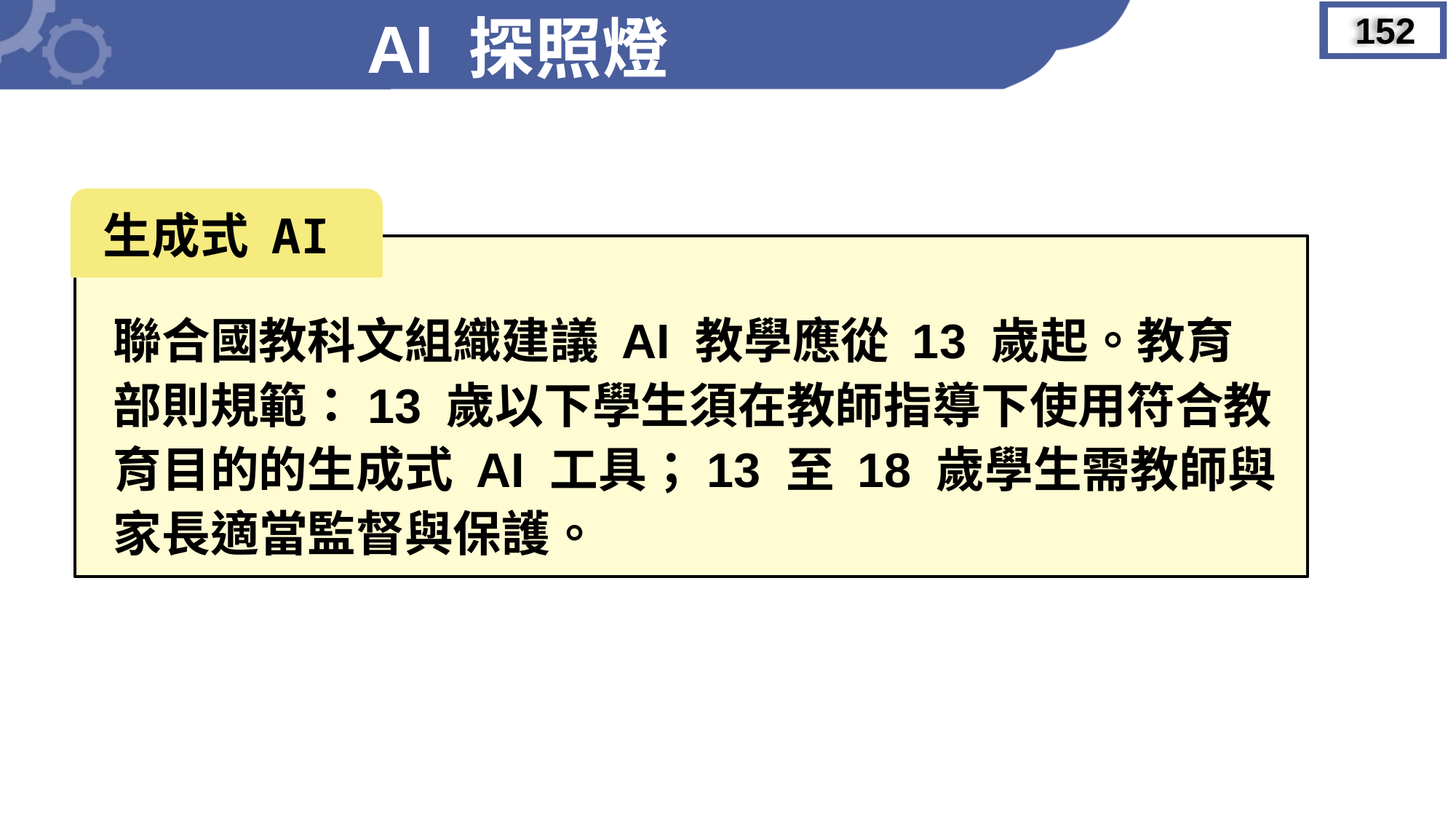

AI 探照燈
152
進數位學習環境
培育數位人才

生成式 AI

聯合國教科文組織建議 AI 教學應從 13 歲起。教育部則規範：13 歲以下學生須在教師指導下使用符合教育目的的生成式 AI 工具；13 至 18 歲學生需教師與家長適當監督與保護。